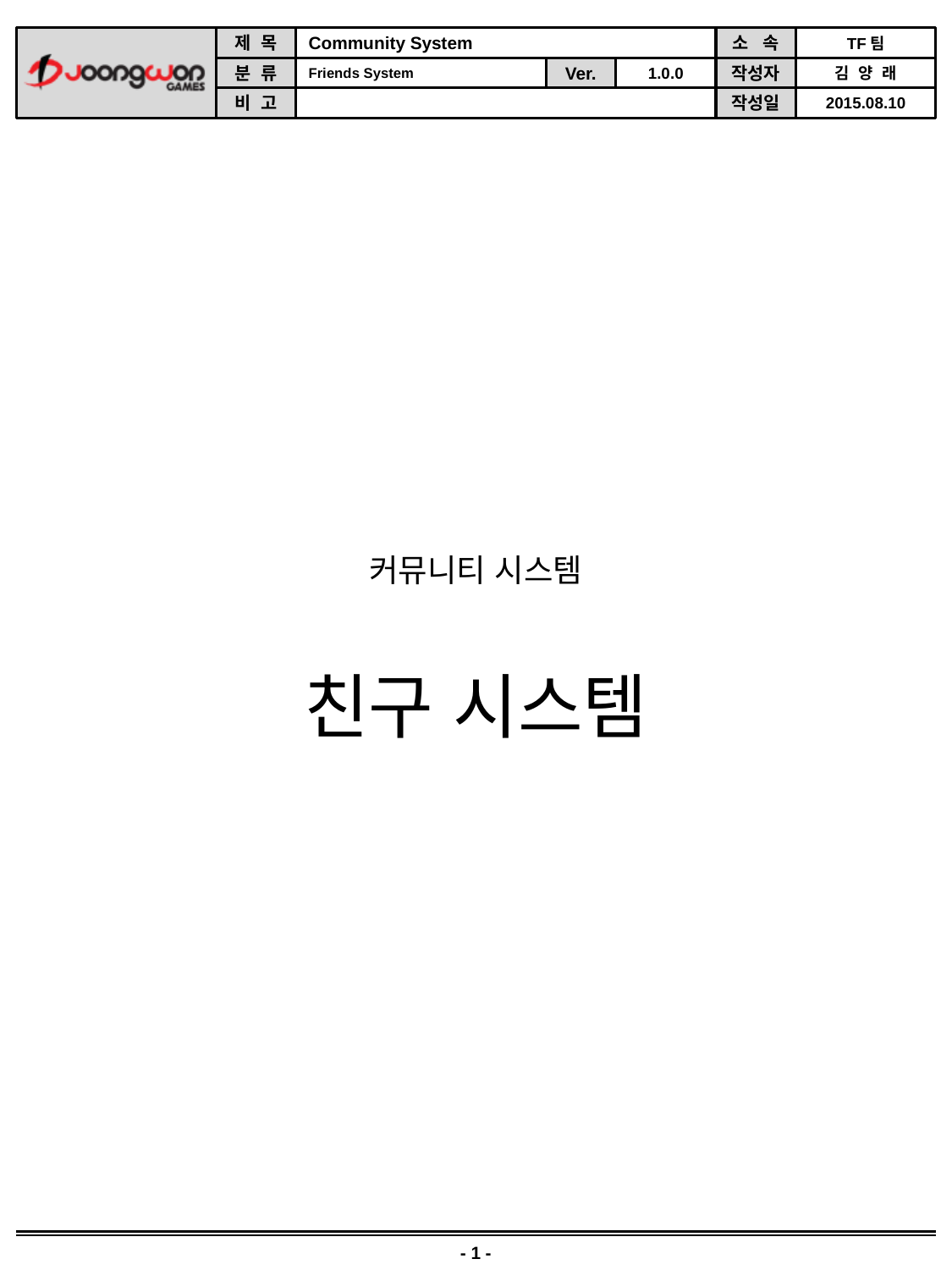

커뮤니티 시스템

친구 시스템
- 1 -